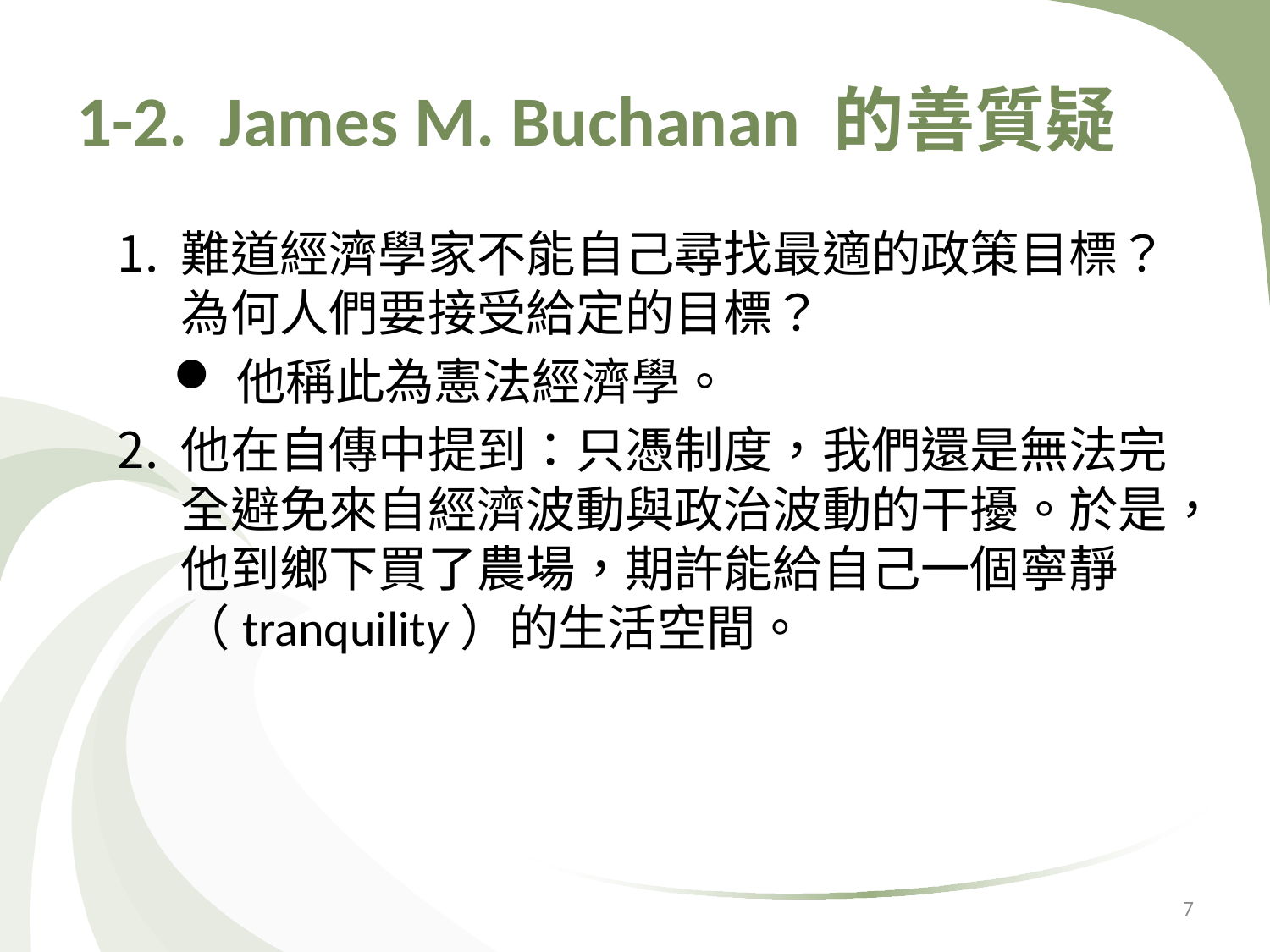

# 1-2.  James M. Buchanan 的善質疑
難道經濟學家不能自己尋找最適的政策目標？為何人們要接受給定的目標？
他稱此為憲法經濟學。
他在自傳中提到：只憑制度，我們還是無法完全避免來自經濟波動與政治波動的干擾。於是，他到鄉下買了農場，期許能給自己一個寧靜（tranquility）的生活空間。
7